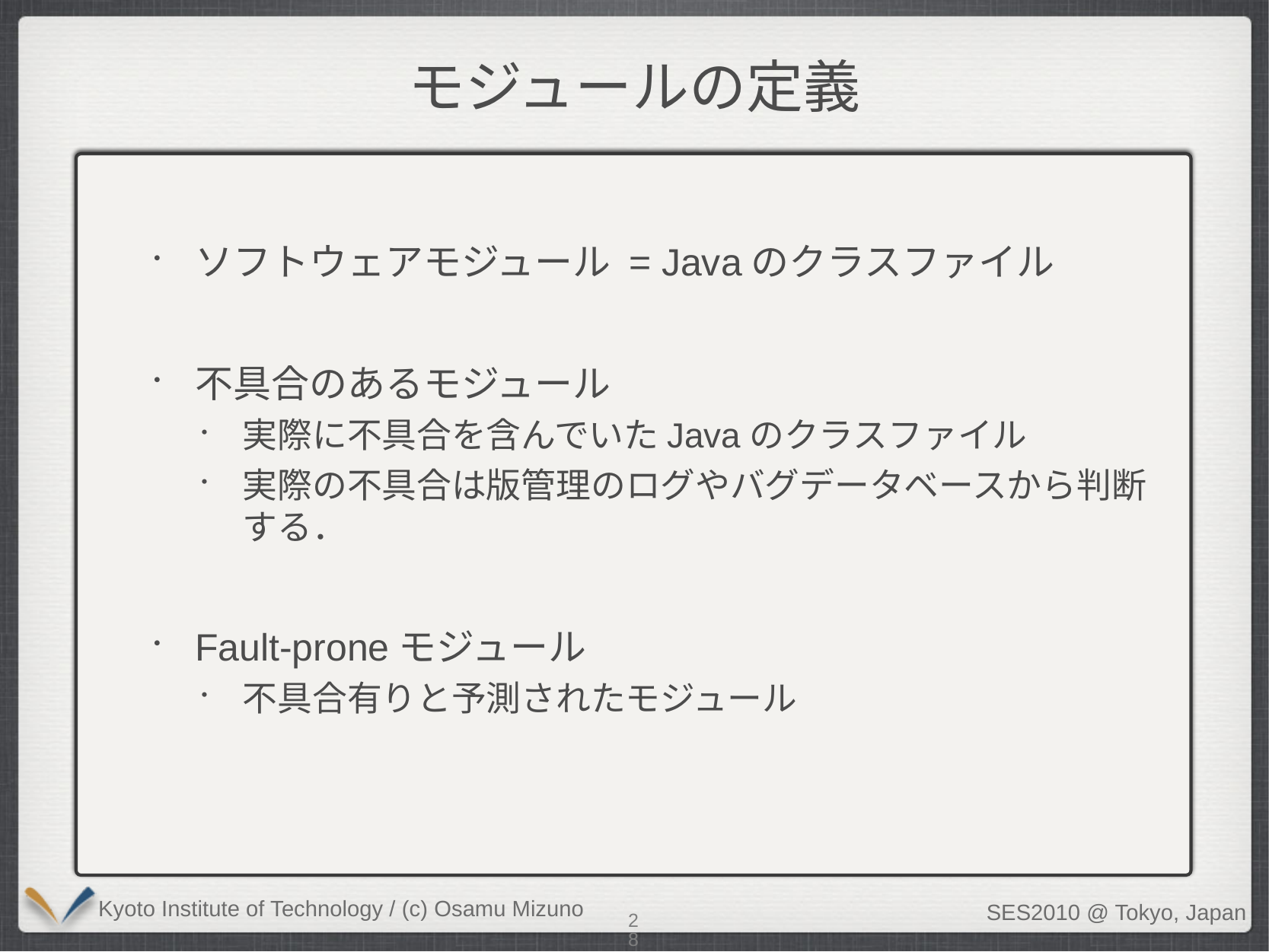

# モジュールの定義

ソフトウェアモジュール = Javaのクラスファイル

不具合のあるモジュール
実際に不具合を含んでいたJavaのクラスファイル
実際の不具合は版管理のログやバグデータベースから判断する．

Fault-proneモジュール
不具合有りと予測されたモジュール
28